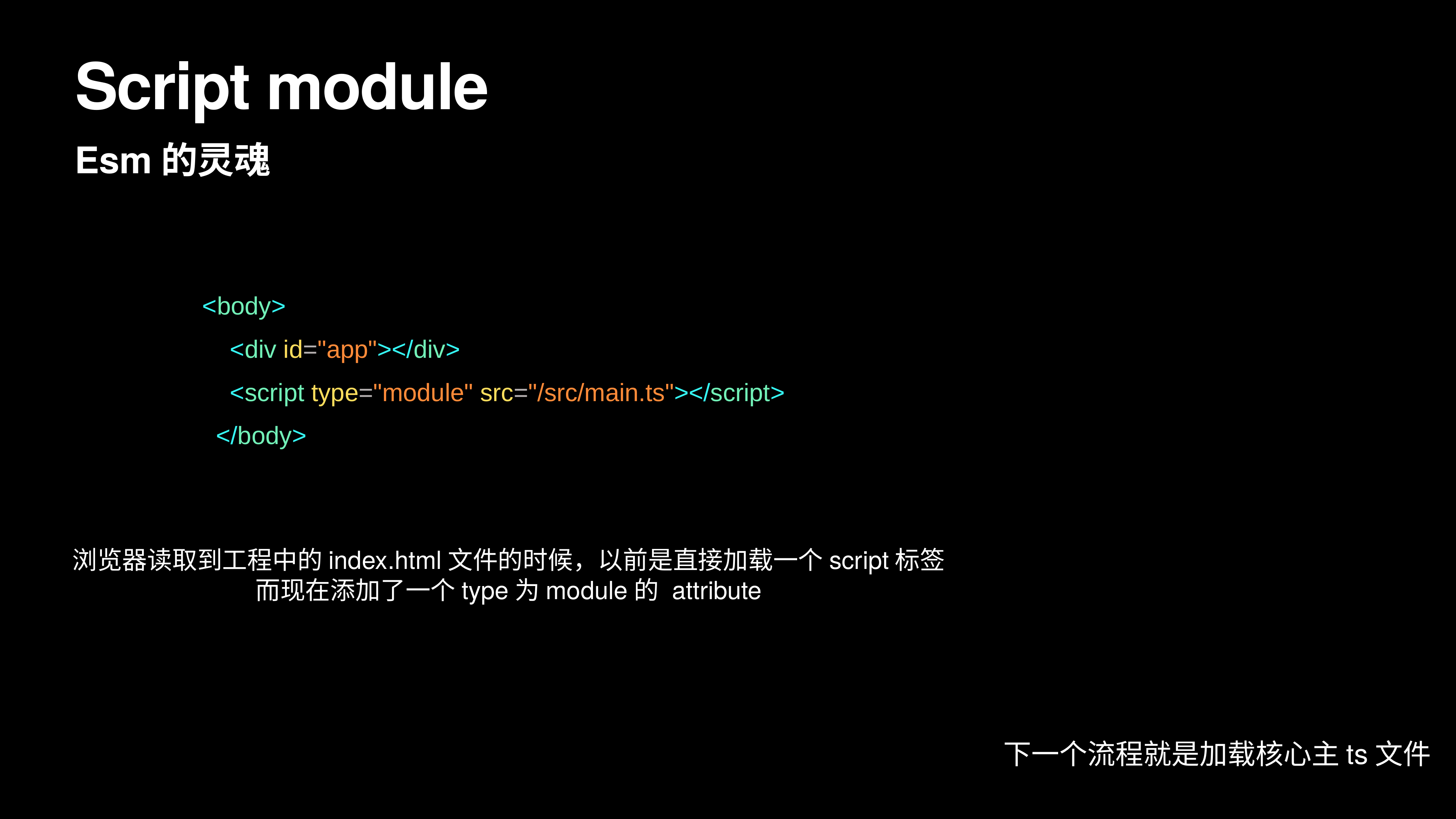

# Script module
Esm的灵魂
<body>
    <div id="app"></div>
    <script type="module" src="/src/main.ts"></script>
  </body>
浏览器读取到工程中的index.html文件的时候，以前是直接加载一个script标签
而现在添加了一个type为module的 attribute
下一个流程就是加载核心主ts文件